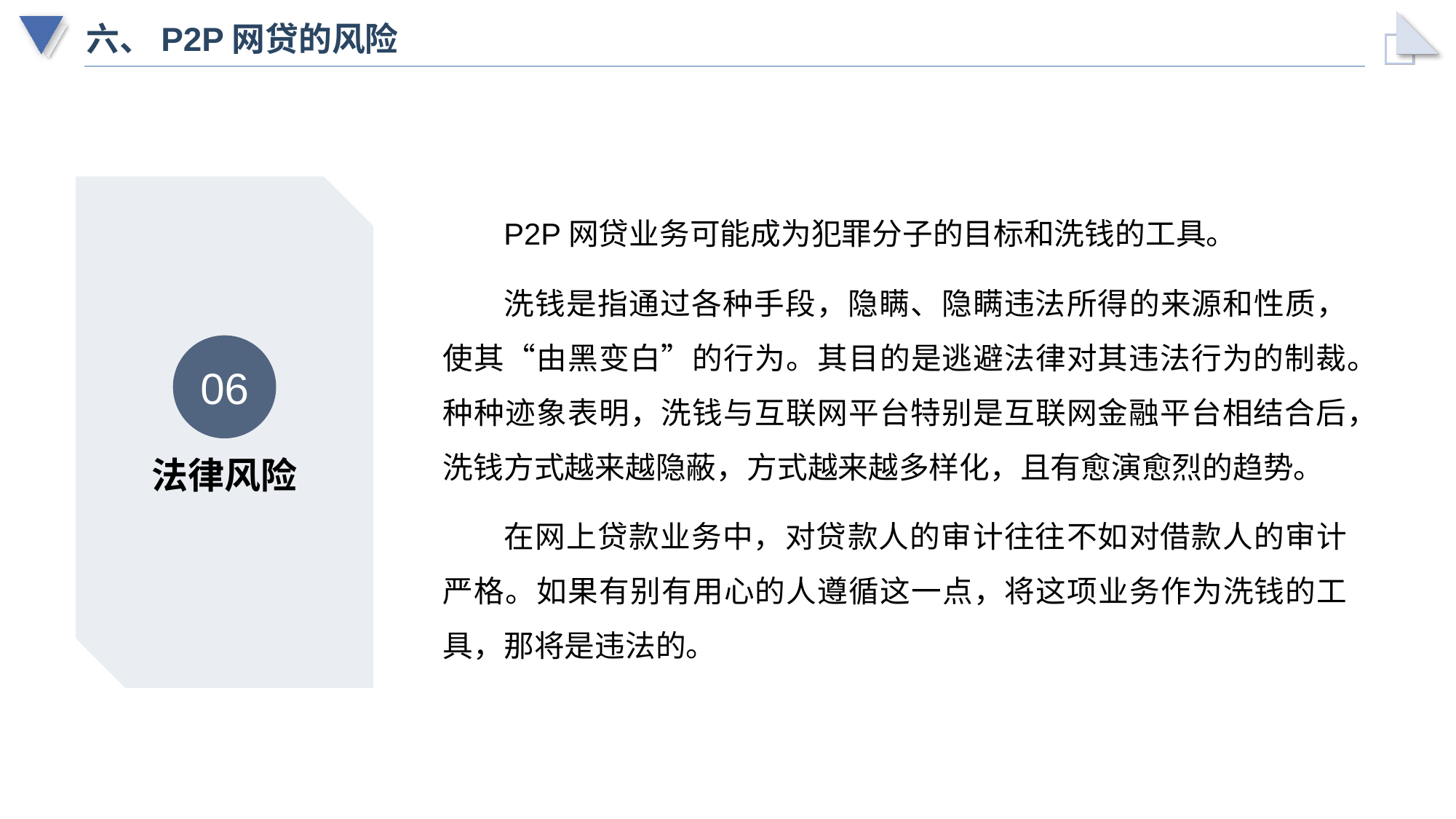

# 六、P2P网贷的风险

P2P网贷业务可能成为犯罪分子的目标和洗钱的工具。
洗钱是指通过各种手段，隐瞒、隐瞒违法所得的来源和性质，使其“由黑变白”的行为。其目的是逃避法律对其违法行为的制裁。种种迹象表明，洗钱与互联网平台特别是互联网金融平台相结合后，洗钱方式越来越隐蔽，方式越来越多样化，且有愈演愈烈的趋势。
在网上贷款业务中，对贷款人的审计往往不如对借款人的审计严格。如果有别有用心的人遵循这一点，将这项业务作为洗钱的工具，那将是违法的。
06
法律风险